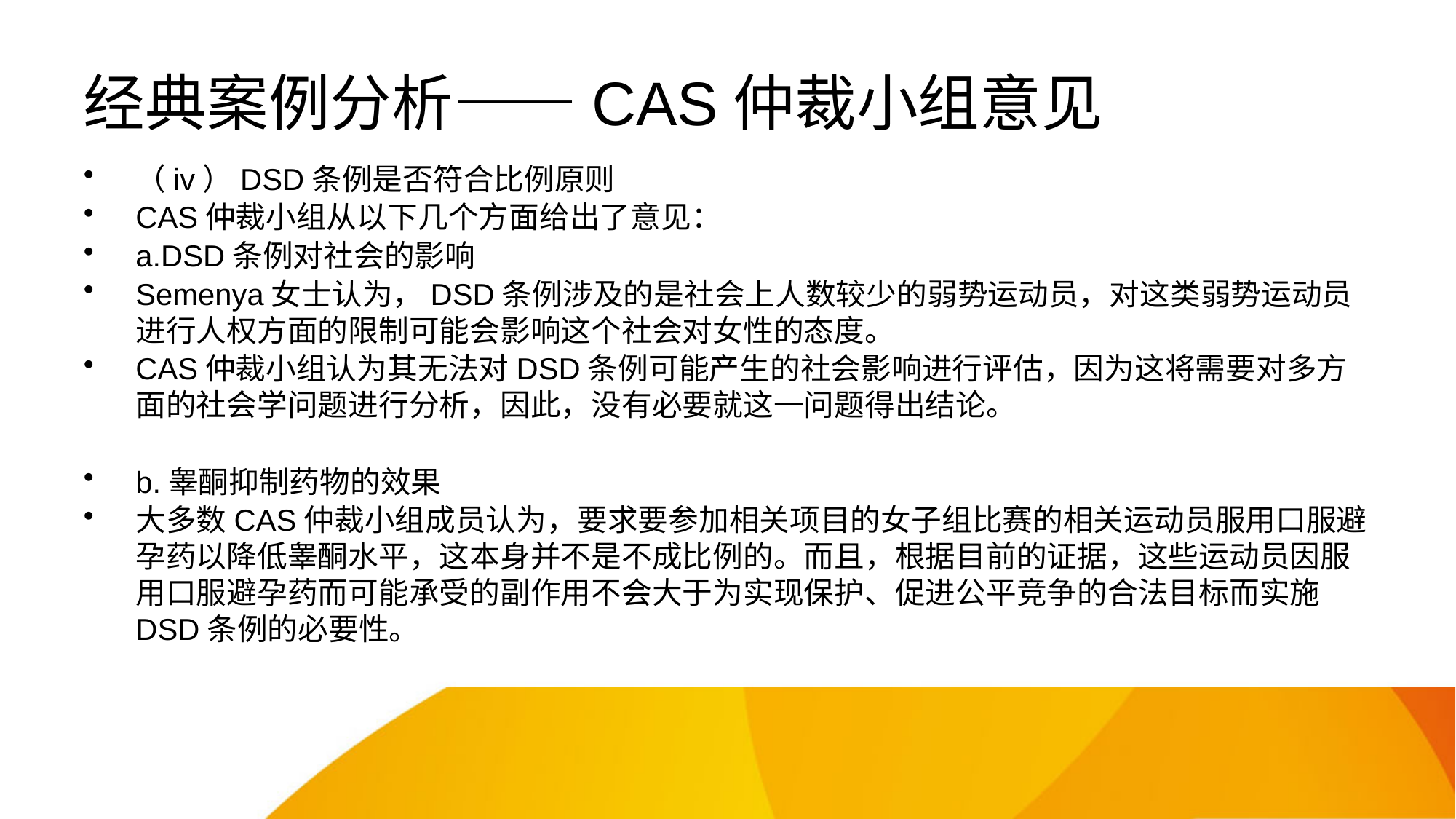

# 经典案例分析——CAS仲裁小组意见
（iv）DSD条例是否符合比例原则
CAS仲裁小组从以下几个方面给出了意见：
a.DSD条例对社会的影响
Semenya女士认为，DSD条例涉及的是社会上人数较少的弱势运动员，对这类弱势运动员进行人权方面的限制可能会影响这个社会对女性的态度。
CAS仲裁小组认为其无法对DSD条例可能产生的社会影响进行评估，因为这将需要对多方面的社会学问题进行分析，因此，没有必要就这一问题得出结论。

b.睾酮抑制药物的效果
大多数CAS仲裁小组成员认为，要求要参加相关项目的女子组比赛的相关运动员服用口服避孕药以降低睾酮水平，这本身并不是不成比例的。而且，根据目前的证据，这些运动员因服用口服避孕药而可能承受的副作用不会大于为实现保护、促进公平竞争的合法目标而实施DSD条例的必要性。